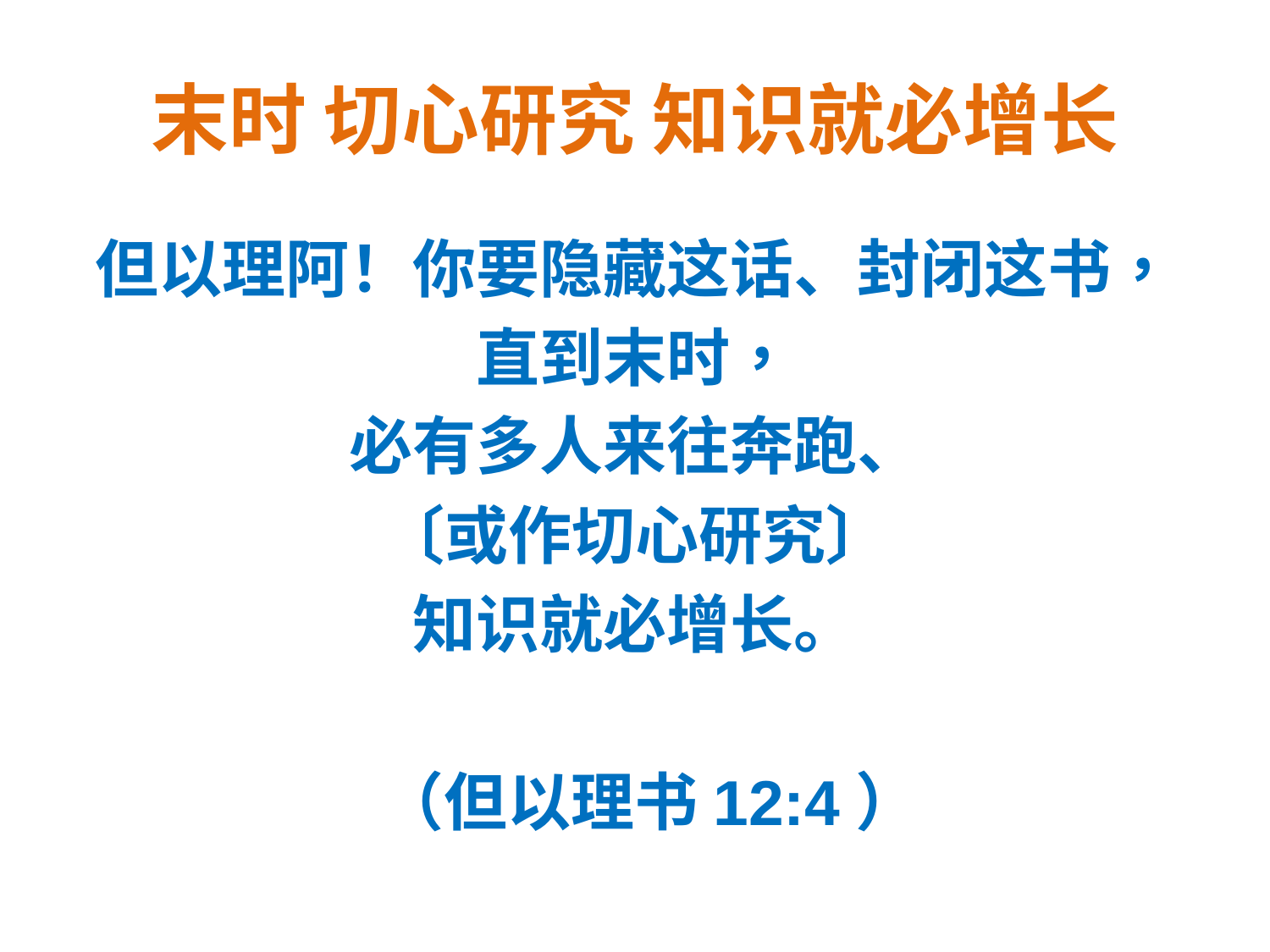

# 末时 切心研究 知识就必增长
但以理阿！你要隐藏这话、封闭这书，
直到末时，
必有多人来往奔跑、
〔或作切心研究〕
知识就必增长。

 （但以理书12:4）